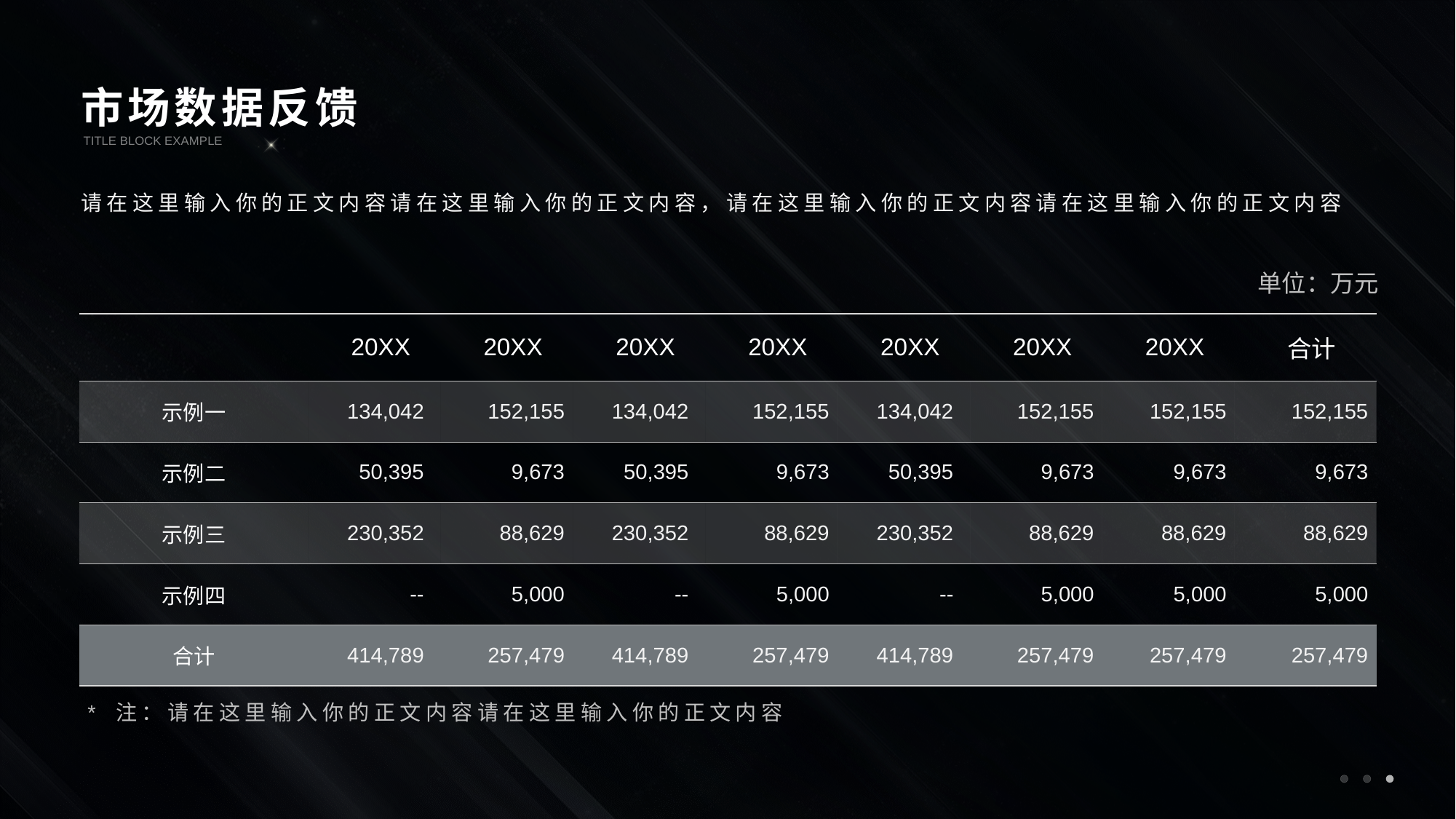

市场数据反馈
TITLE BLOCK EXAMPLE
请在这里输入你的正文内容请在这里输入你的正文内容，请在这里输入你的正文内容请在这里输入你的正文内容
单位：万元
|  | 20XX | 20XX | 20XX | 20XX | 20XX | 20XX | 20XX | 合计 |
| --- | --- | --- | --- | --- | --- | --- | --- | --- |
| 示例一 | 134,042 | 152,155 | 134,042 | 152,155 | 134,042 | 152,155 | 152,155 | 152,155 |
| 示例二 | 50,395 | 9,673 | 50,395 | 9,673 | 50,395 | 9,673 | 9,673 | 9,673 |
| 示例三 | 230,352 | 88,629 | 230,352 | 88,629 | 230,352 | 88,629 | 88,629 | 88,629 |
| 示例四 | -- | 5,000 | -- | 5,000 | -- | 5,000 | 5,000 | 5,000 |
| 合计 | 414,789 | 257,479 | 414,789 | 257,479 | 414,789 | 257,479 | 257,479 | 257,479 |
* 注：请在这里输入你的正文内容请在这里输入你的正文内容